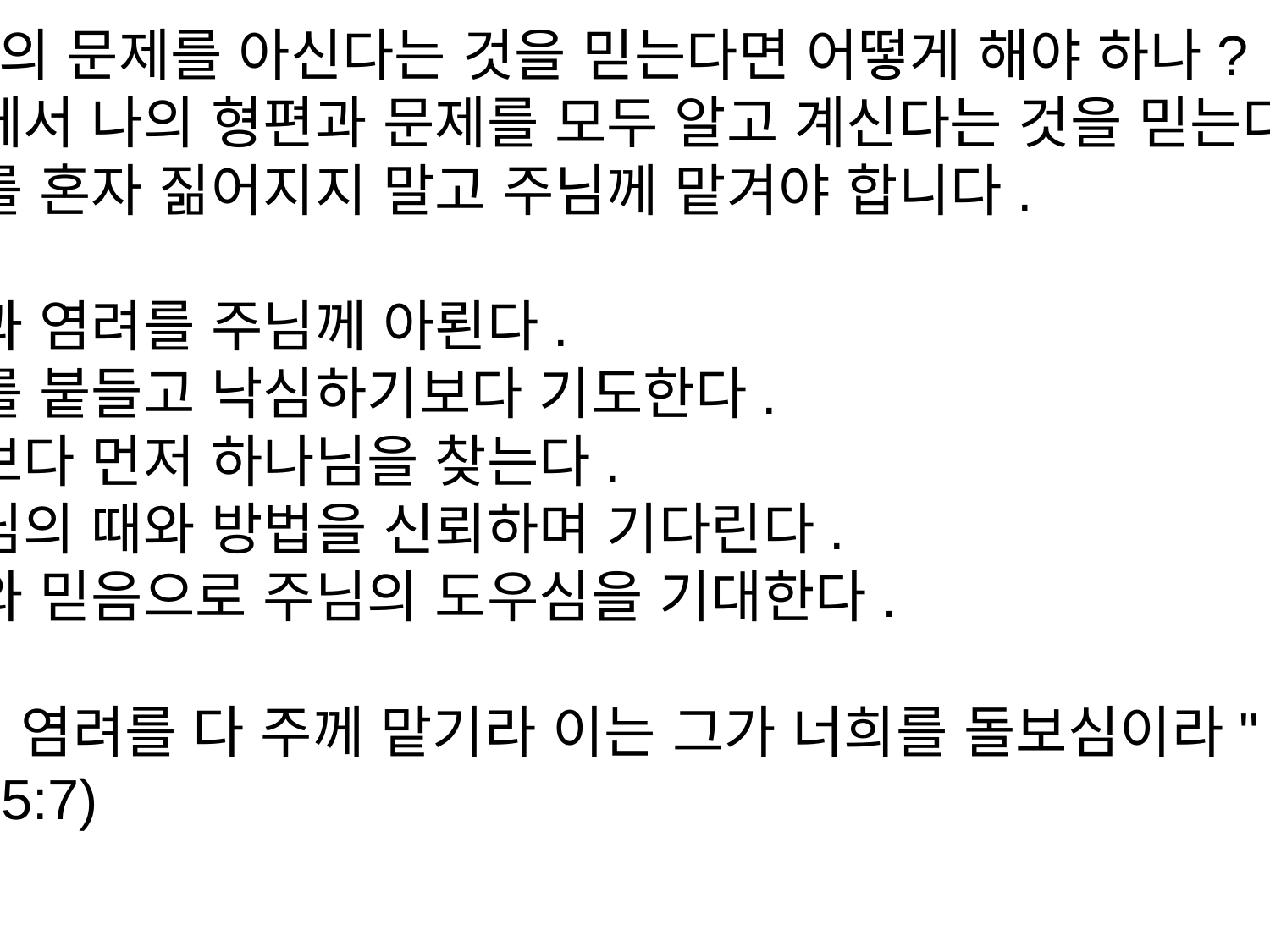

3) 나의 문제를 아신다는 것을 믿는다면 어떻게 해야 하나?
주님께서 나의 형편과 문제를 모두 알고 계신다는 것을 믿는다면, 문제를 혼자 짊어지지 말고 주님께 맡겨야 합니다.

걱정과 염려를 주님께 아뢴다.
문제를 붙들고 낙심하기보다 기도한다.
사람보다 먼저 하나님을 찾는다.
하나님의 때와 방법을 신뢰하며 기다린다.
감사와 믿음으로 주님의 도우심을 기대한다.

"너희 염려를 다 주께 맡기라 이는 그가 너희를 돌보심이라" (벧전 5:7)